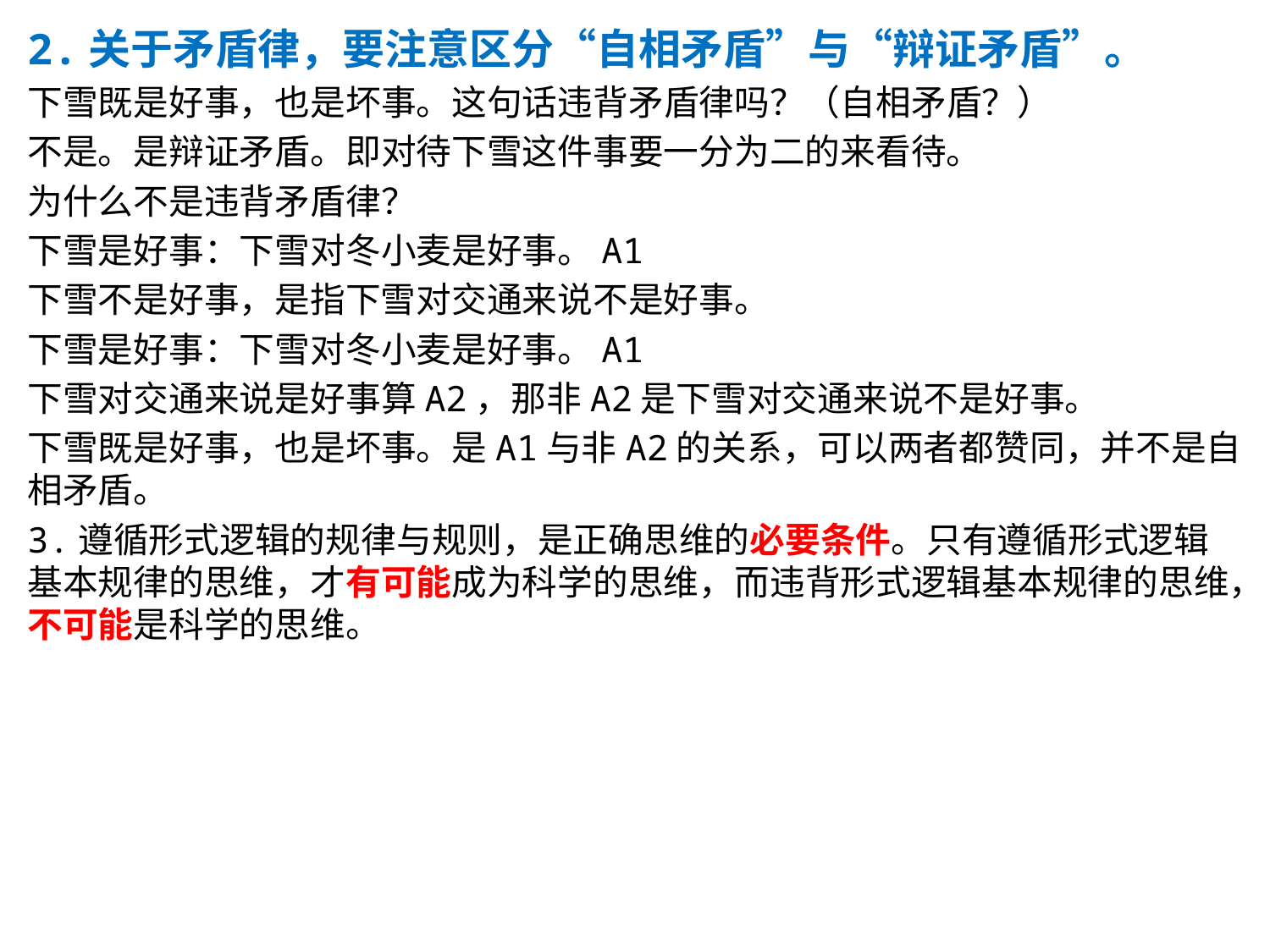

2.关于矛盾律，要注意区分“自相矛盾”与“辩证矛盾”。
下雪既是好事，也是坏事。这句话违背矛盾律吗？（自相矛盾？）
不是。是辩证矛盾。即对待下雪这件事要一分为二的来看待。
为什么不是违背矛盾律？
下雪是好事：下雪对冬小麦是好事。A1
下雪不是好事，是指下雪对交通来说不是好事。
下雪是好事：下雪对冬小麦是好事。A1
下雪对交通来说是好事算A2，那非A2是下雪对交通来说不是好事。
下雪既是好事，也是坏事。是A1与非A2的关系，可以两者都赞同，并不是自相矛盾。
3.遵循形式逻辑的规律与规则，是正确思维的必要条件。只有遵循形式逻辑基本规律的思维，才有可能成为科学的思维，而违背形式逻辑基本规律的思维，不可能是科学的思维。